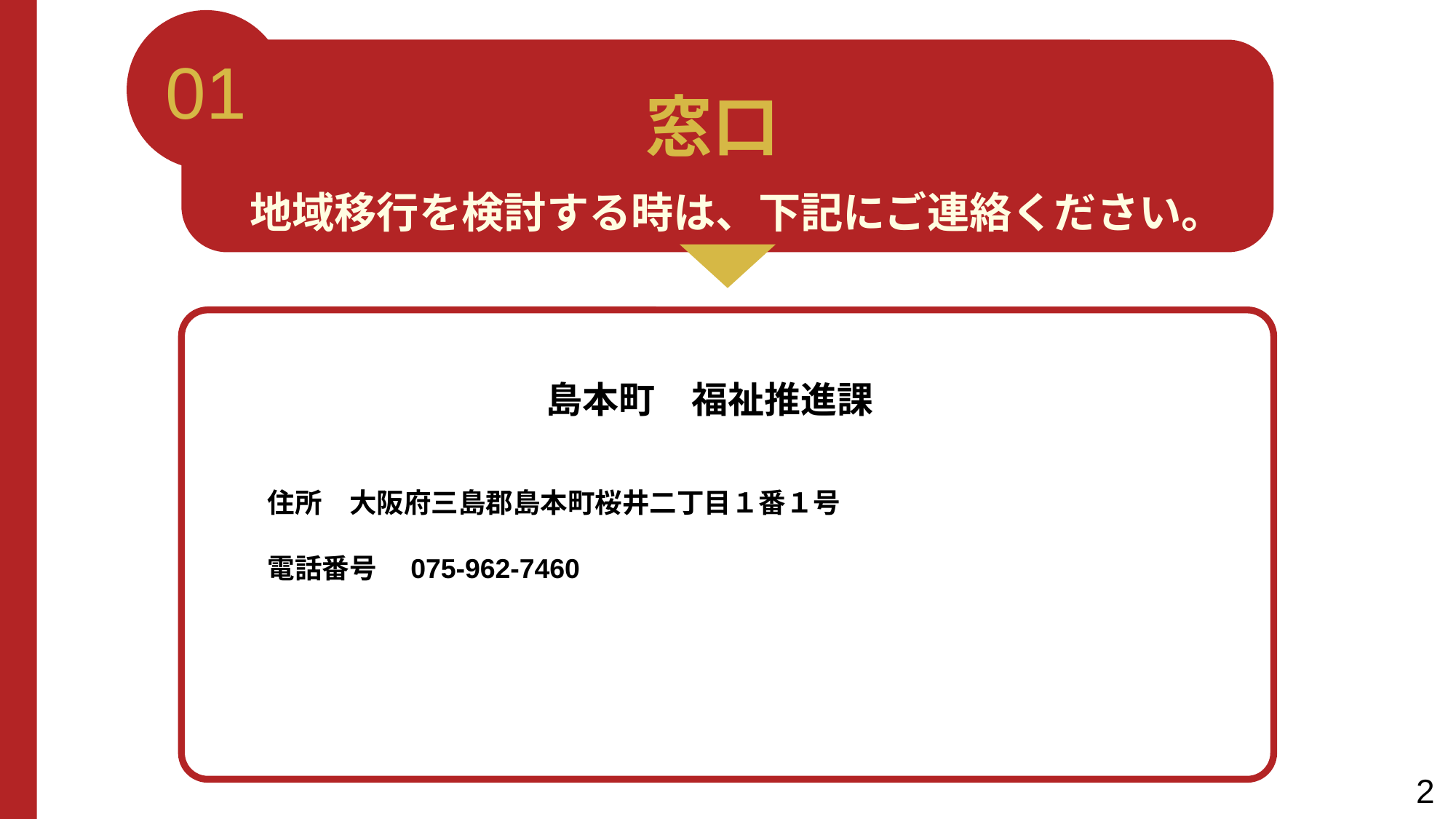

01

窓口
地域移行を検討する時は、下記にご連絡ください。

島本町　福祉推進課

　　
　　住所　大阪府三島郡島本町桜井二丁目１番１号

　　電話番号　075-962-7460